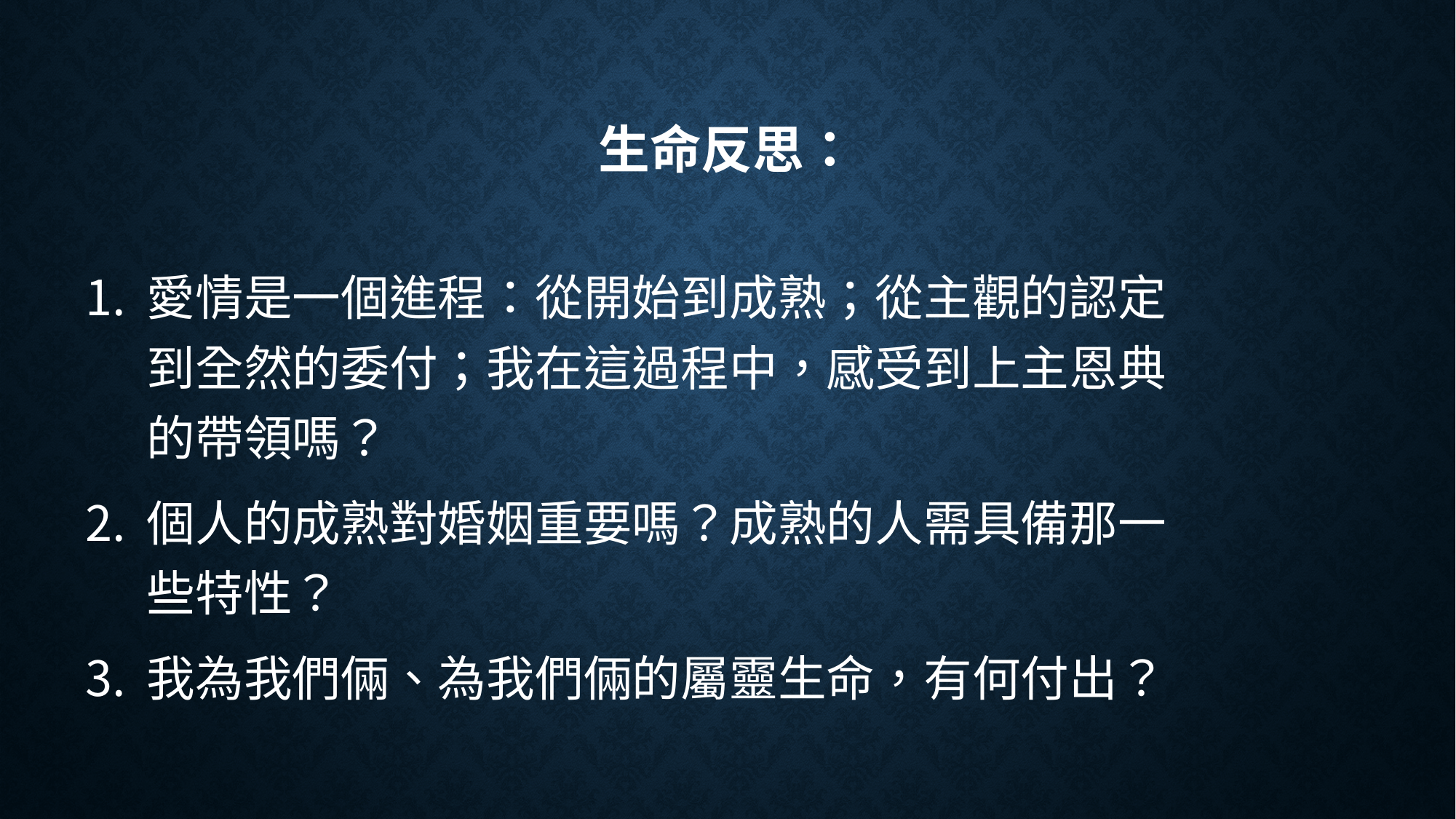

# 生命反思：
愛情是一個進程：從開始到成熟；從主觀的認定到全然的委付；我在這過程中，感受到上主恩典的帶領嗎？
個人的成熟對婚姻重要嗎？成熟的人需具備那一些特性？
我為我們倆、為我們倆的屬靈生命，有何付出？